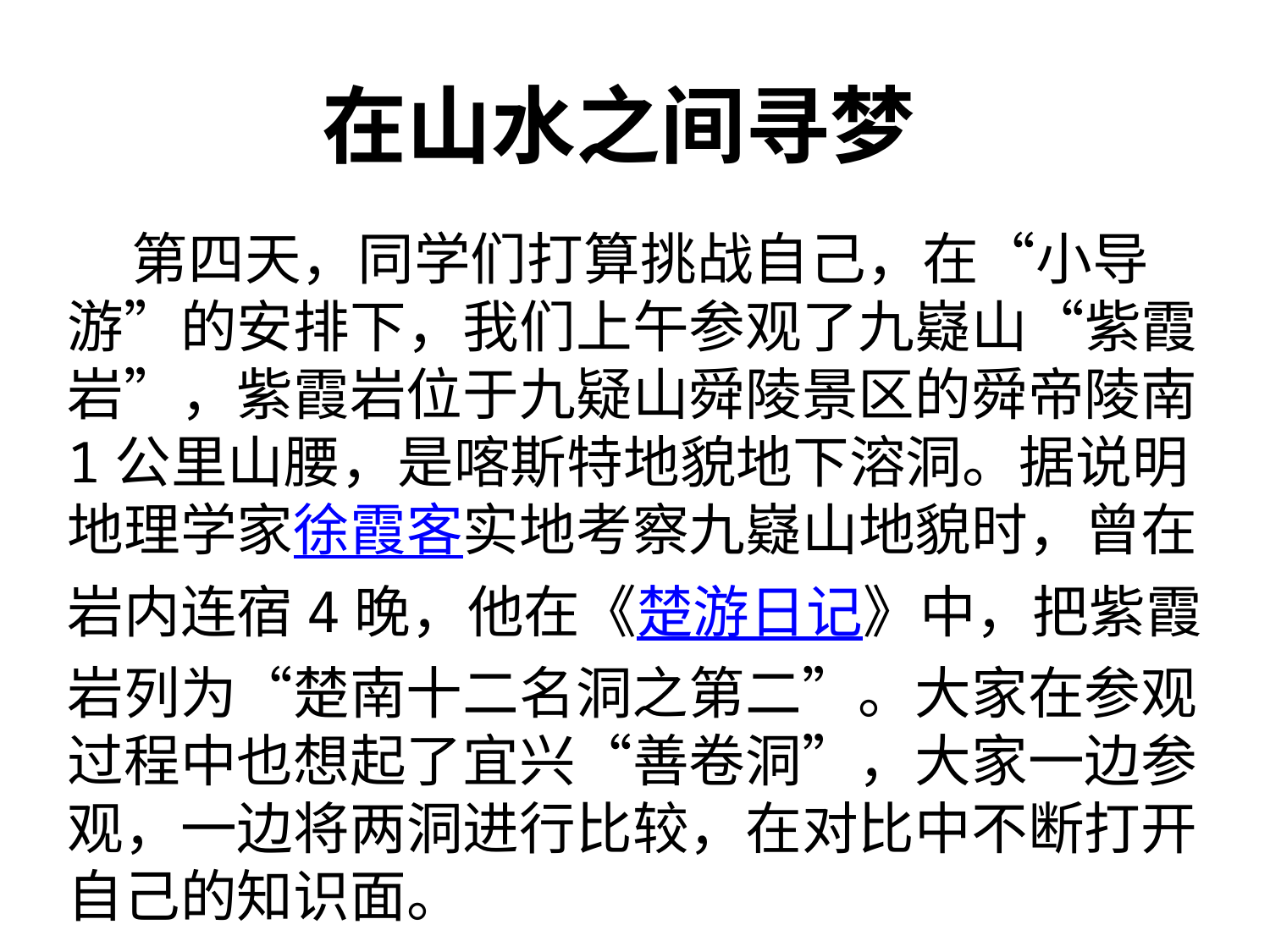

在山水之间寻梦
    第四天，同学们打算挑战自己，在“小导游”的安排下，我们上午参观了九嶷山“紫霞岩”，紫霞岩位于九疑山舜陵景区的舜帝陵南1公里山腰，是喀斯特地貌地下溶洞。据说明地理学家徐霞客实地考察九嶷山地貌时，曾在岩内连宿4晚，他在《楚游日记》中，把紫霞岩列为“楚南十二名洞之第二”。大家在参观过程中也想起了宜兴“善卷洞”，大家一边参观，一边将两洞进行比较，在对比中不断打开自己的知识面。